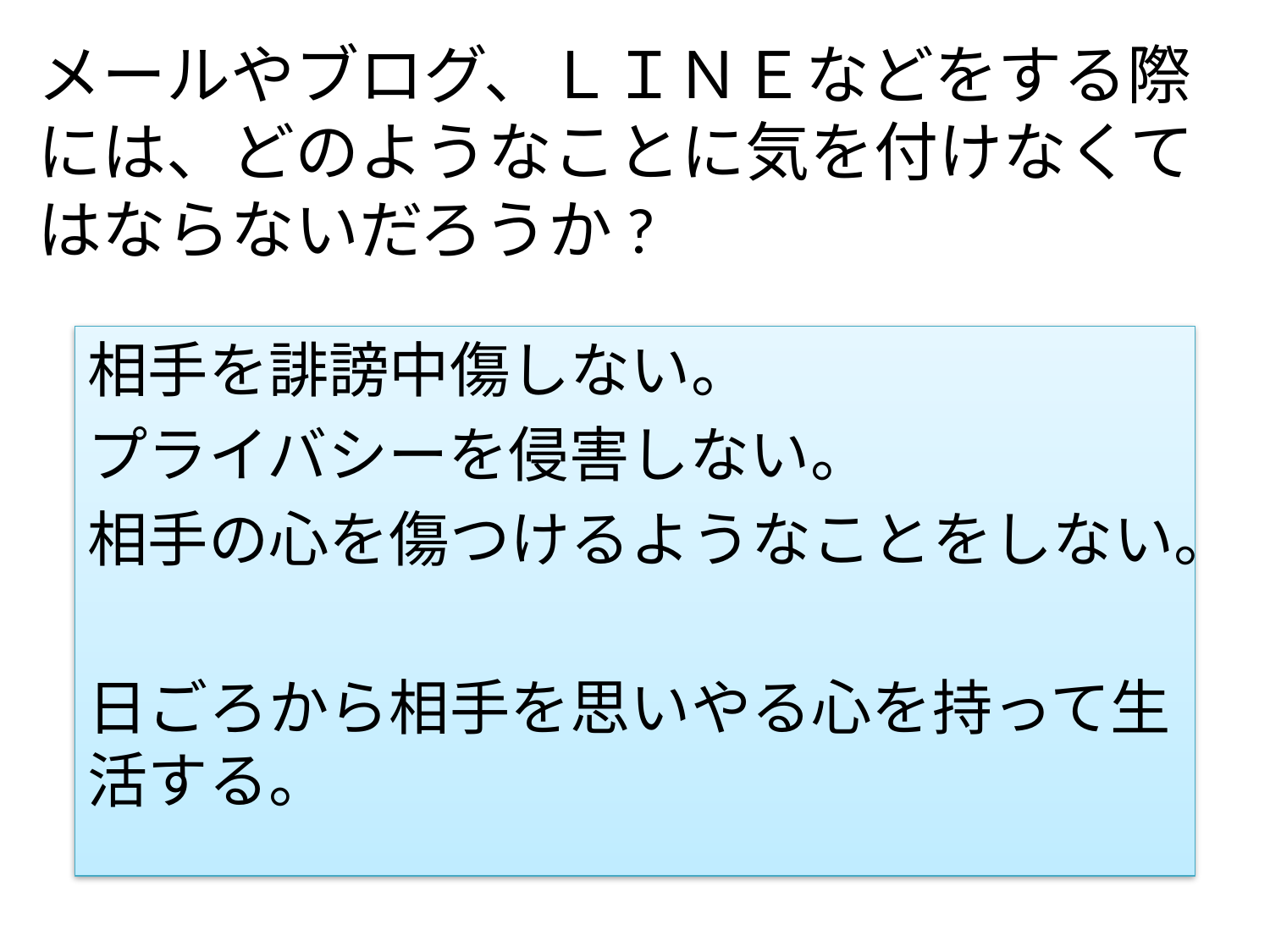

# メールやブログ、ＬＩＮＥなどをする際には、どのようなことに気を付けなくてはならないだろうか?
相手を誹謗中傷しない。
プライバシーを侵害しない。
相手の心を傷つけるようなことをしない。

日ごろから相手を思いやる心を持って生活する。